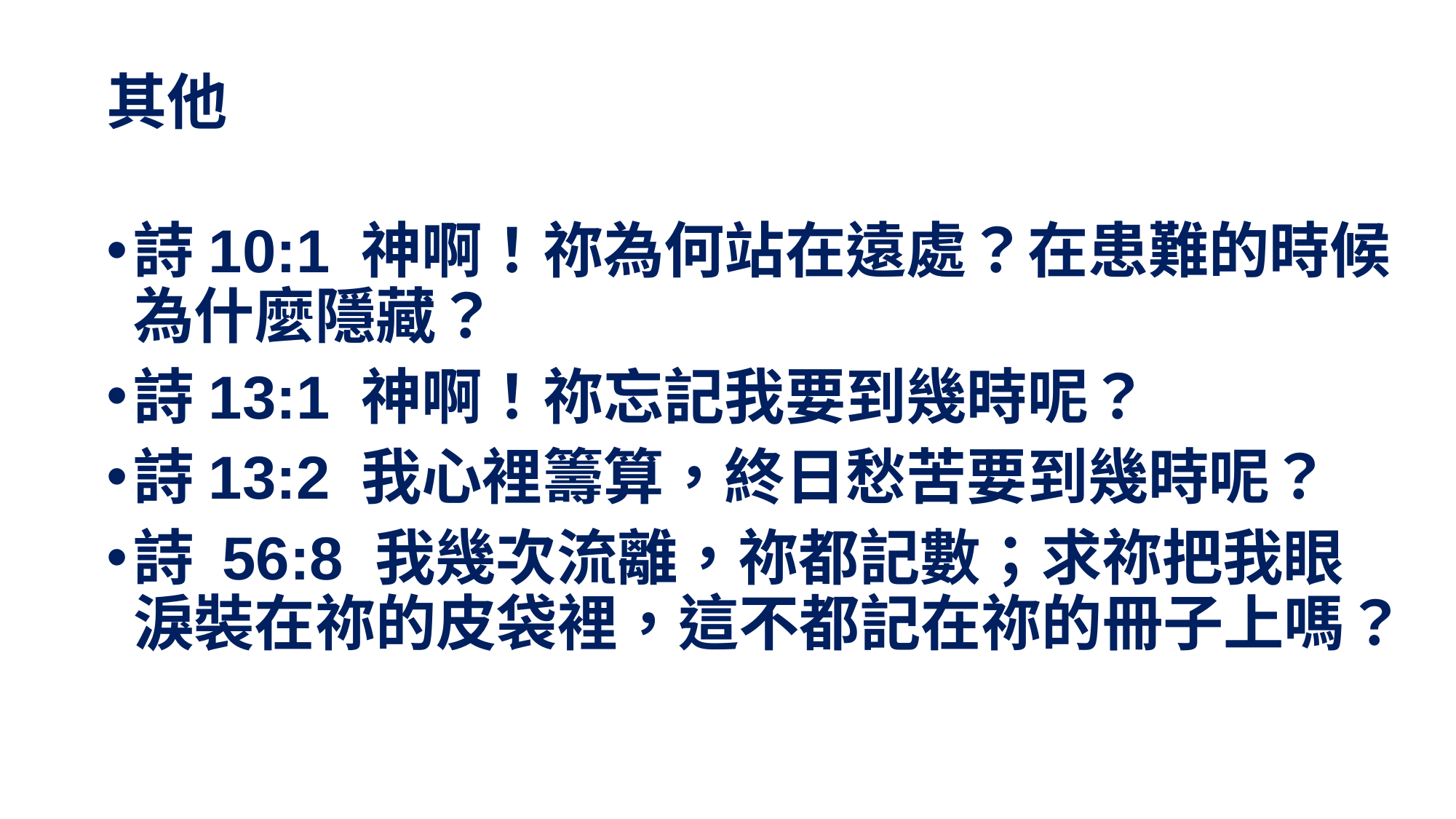

# 其他
詩10:1 神啊！祢為何站在遠處？在患難的時候為什麼隱藏？
詩13:1 神啊！祢忘記我要到幾時呢？
詩13:2 我心裡籌算，終日愁苦要到幾時呢？
詩 56:8 我幾次流離，祢都記數；求祢把我眼淚裝在祢的皮袋裡，這不都記在祢的冊子上嗎？